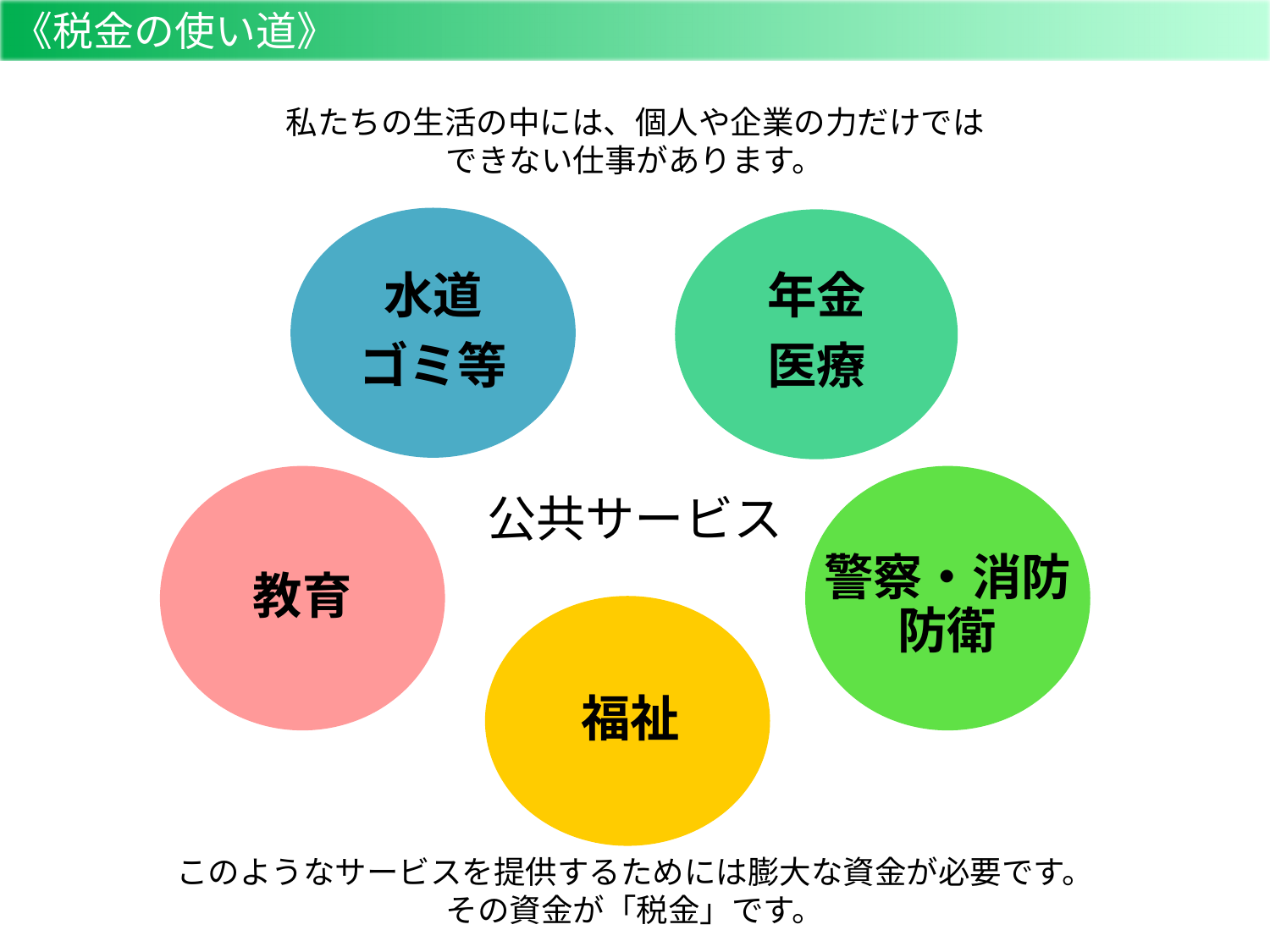

《税金の使い道》
私たちの生活の中には、個人や企業の力だけでは
できない仕事があります。

水道
ゴミ等

年金
医療

警察・消防防衛

教育
公共サービス

福祉
このようなサービスを提供するためには膨大な資金が必要です。
その資金が「税金」です。